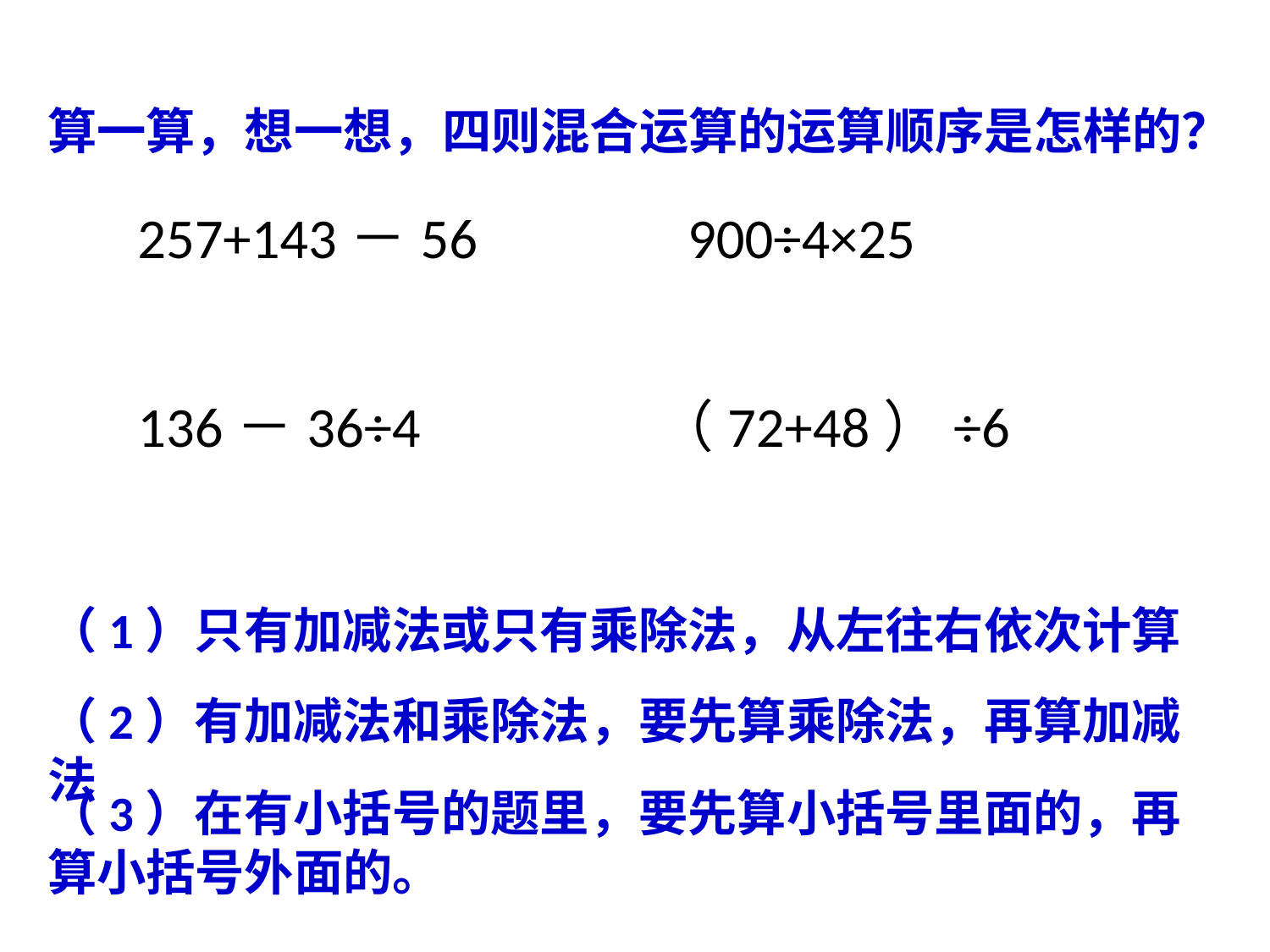

算一算，想一想，四则混合运算的运算顺序是怎样的？
257+143－56
900÷4×25
136－36÷4
（72+48）÷6
（1）只有加减法或只有乘除法，从左往右依次计算
（2）有加减法和乘除法，要先算乘除法，再算加减法
（3）在有小括号的题里，要先算小括号里面的，再算小括号外面的。